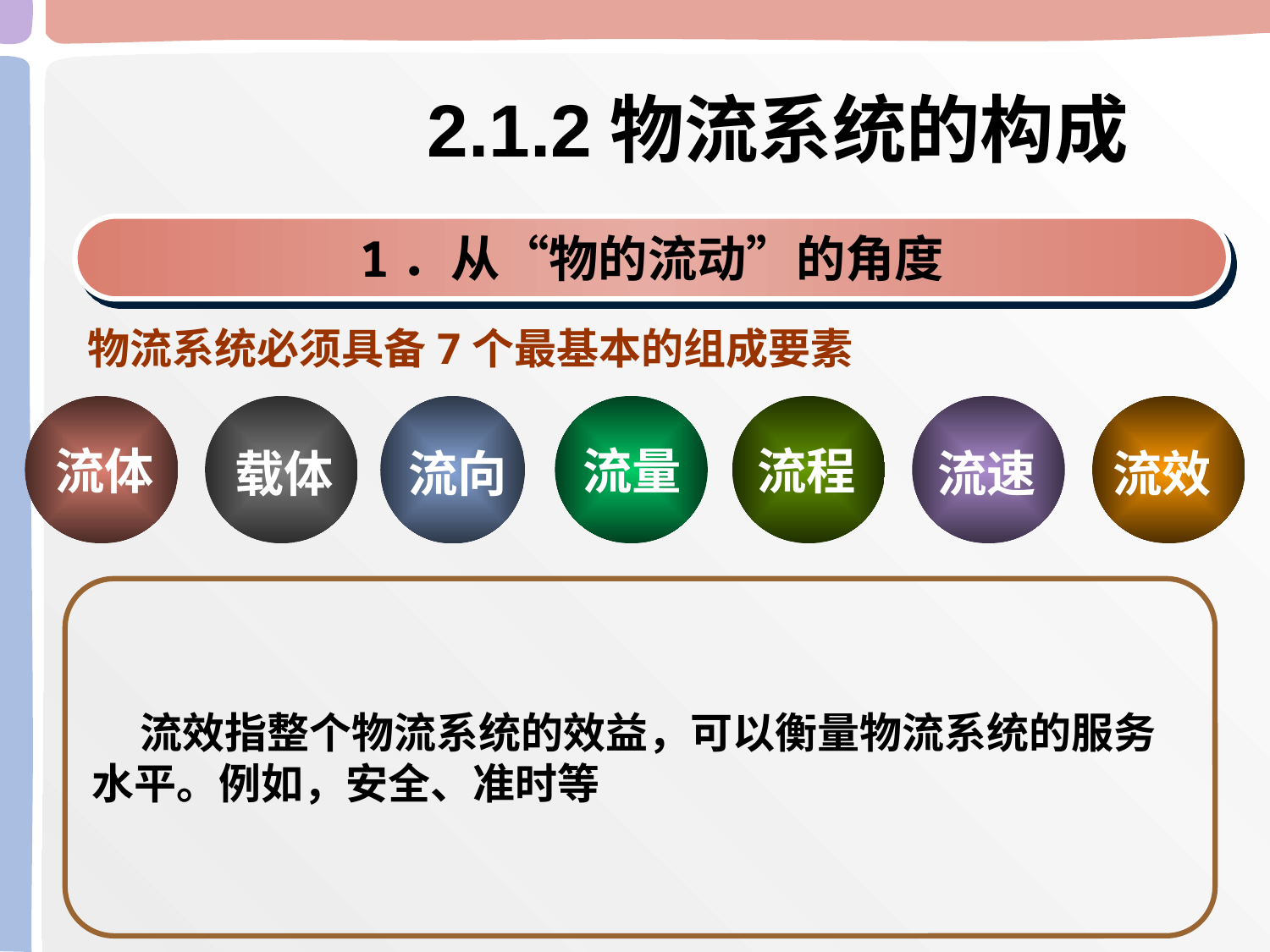

# 2.1.2物流系统的构成
1．从“物的流动”的角度
物流系统必须具备7个最基本的组成要素

流体

载体

流向

流量
流程
流速
流效
    流效指整个物流系统的效益，可以衡量物流系统的服务水平。例如，安全、准时等